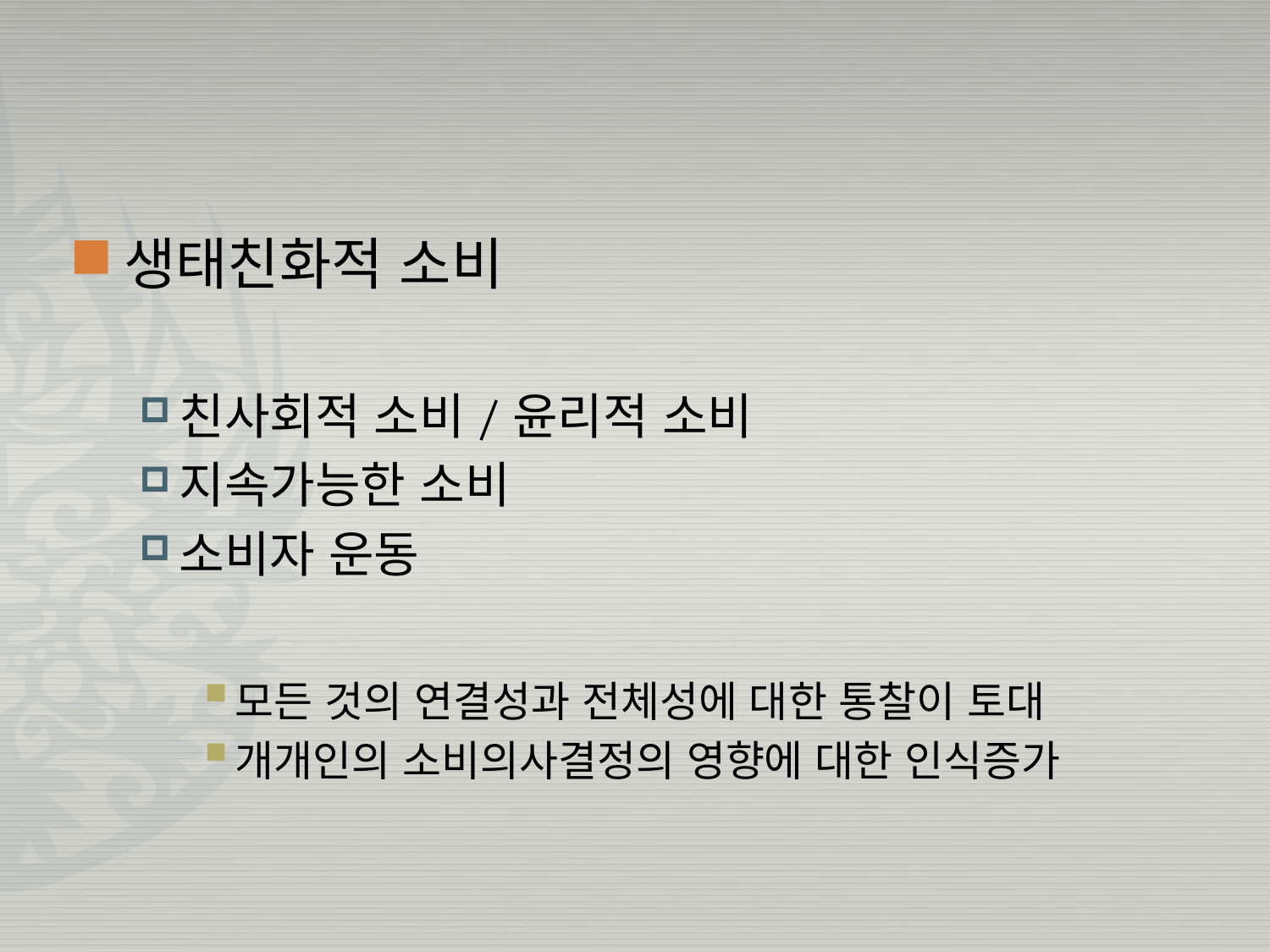

#
생태친화적 소비

친사회적 소비/윤리적 소비
지속가능한 소비
소비자 운동

모든 것의 연결성과 전체성에 대한 통찰이 토대
개개인의 소비의사결정의 영향에 대한 인식증가